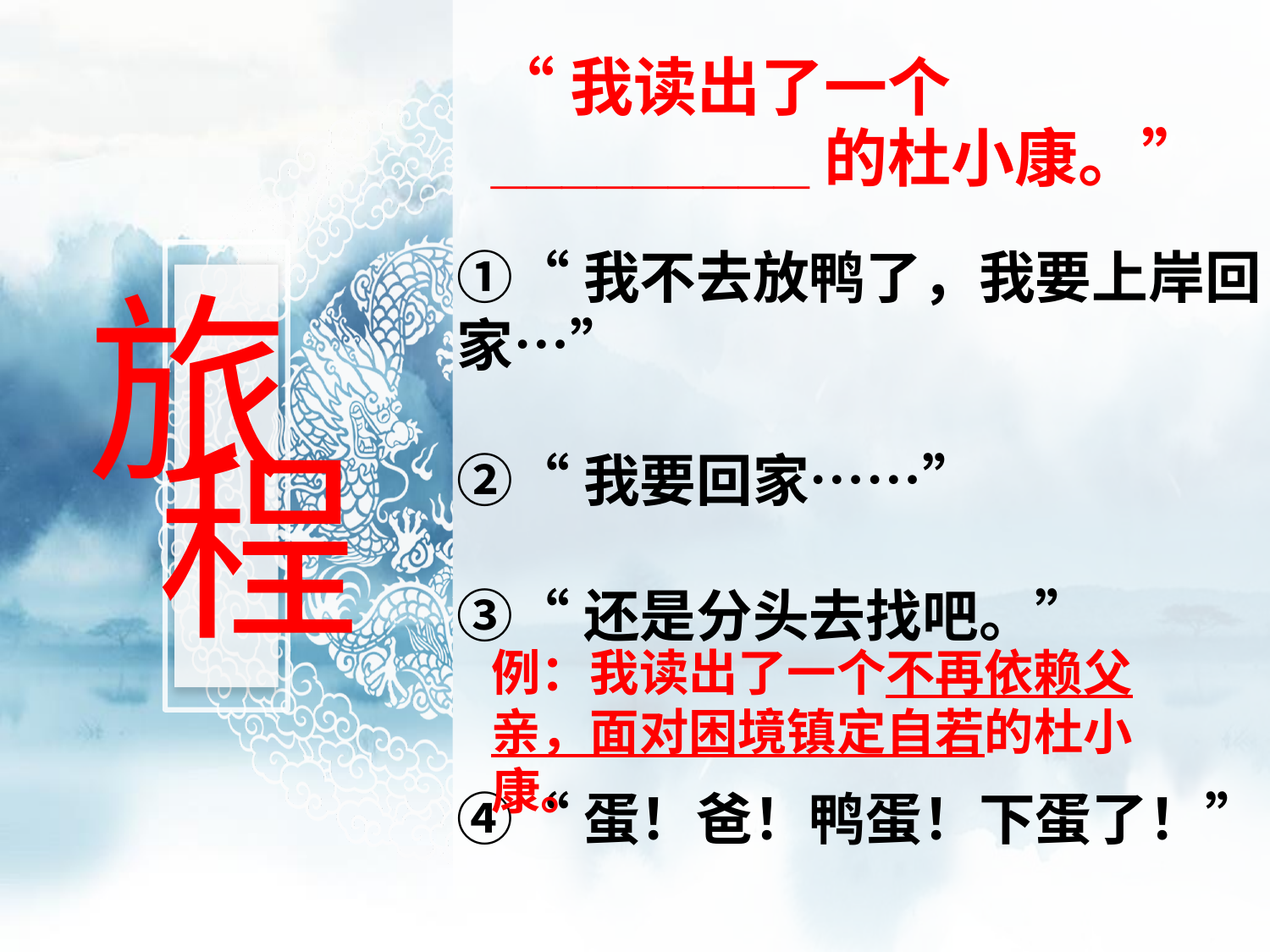

“我读出了一个_________的杜小康。”
①“我不去放鸭了，我要上岸回家…”

②“我要回家……”

③“还是分头去找吧。”

④“蛋！爸！鸭蛋！下蛋了！”
旅
程
例：我读出了一个不再依赖父亲，面对困境镇定自若的杜小康。